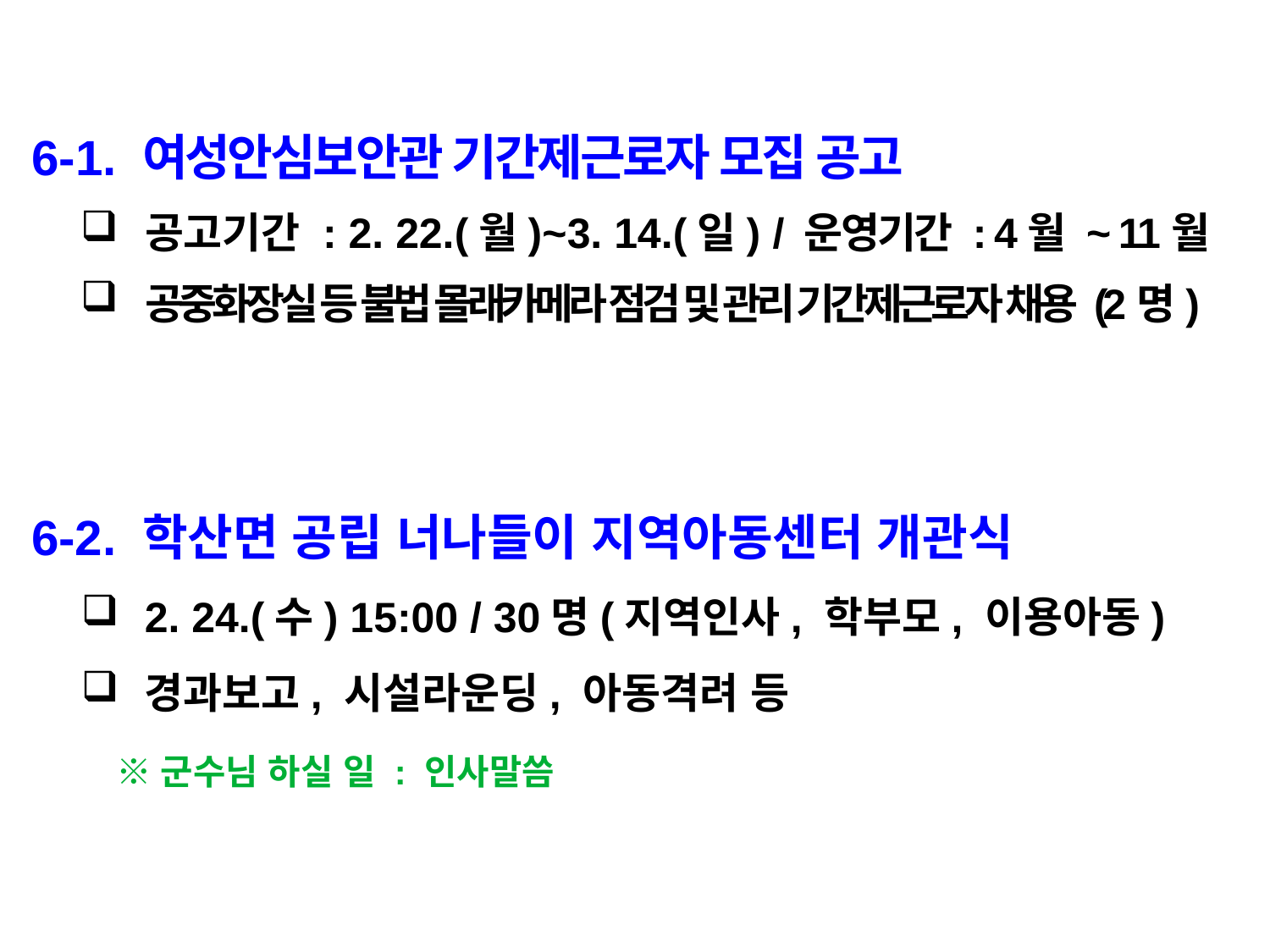

6-1. 여성안심보안관 기간제근로자 모집 공고
공고기간 : 2. 22.(월)~3. 14.(일) / 운영기간 : 4월 ~ 11월
공중화장실 등 불법 몰래카메라 점검 및 관리 기간제근로자 채용 (2명)

 6-2. 학산면 공립 너나들이 지역아동센터 개관식
2. 24.(수) 15:00 / 30명(지역인사, 학부모, 이용아동)
경과보고, 시설라운딩, 아동격려 등
   ※군수님 하실 일 : 인사말씀